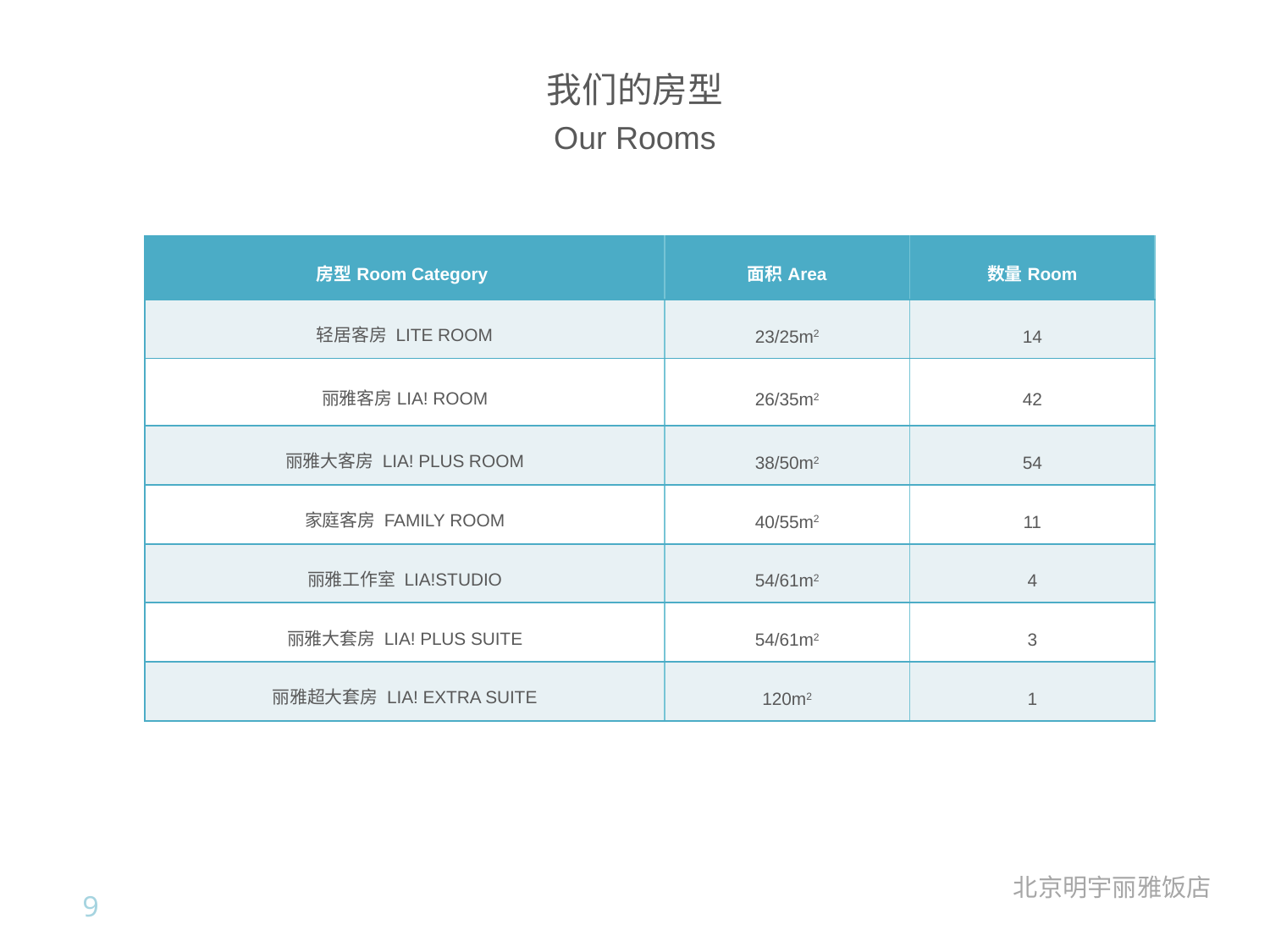

我们的房型
Our Rooms
| 房型Room Category | 面积Area | 数量Room |
| --- | --- | --- |
| 轻居客房 LITE ROOM | 23/25m2 | 14 |
| 丽雅客房LIA! ROOM | 26/35m2 | 42 |
| 丽雅大客房 LIA! PLUS ROOM | 38/50m2 | 54 |
| 家庭客房 FAMILY ROOM | 40/55m2 | 11 |
| 丽雅工作室 LIA!STUDIO | 54/61m2 | 4 |
| 丽雅大套房 LIA! PLUS SUITE | 54/61m2 | 3 |
| 丽雅超大套房 LIA! EXTRA SUITE | 120m2 | 1 |
9